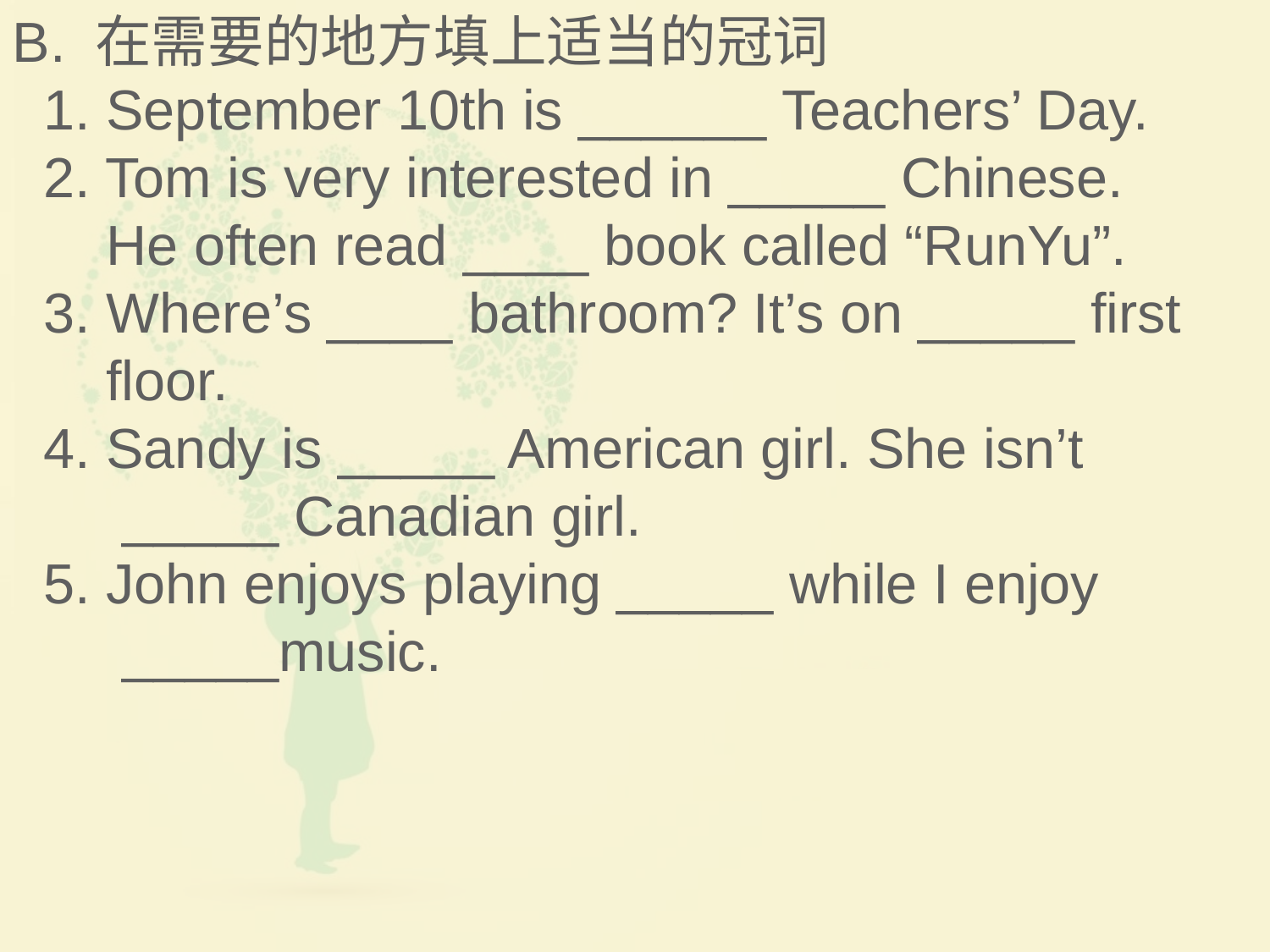

B. 在需要的地方填上适当的冠词
  1. September 10th is ______ Teachers’ Day.
  2. Tom is very interested in _____ Chinese.
      He often read ____ book called “RunYu”.
  3. Where’s ____ bathroom? It’s on _____ first
      floor.
  4. Sandy is _____ American girl. She isn’t
       _____ Canadian girl.
  5. John enjoys playing _____ while I enjoy
       _____music.